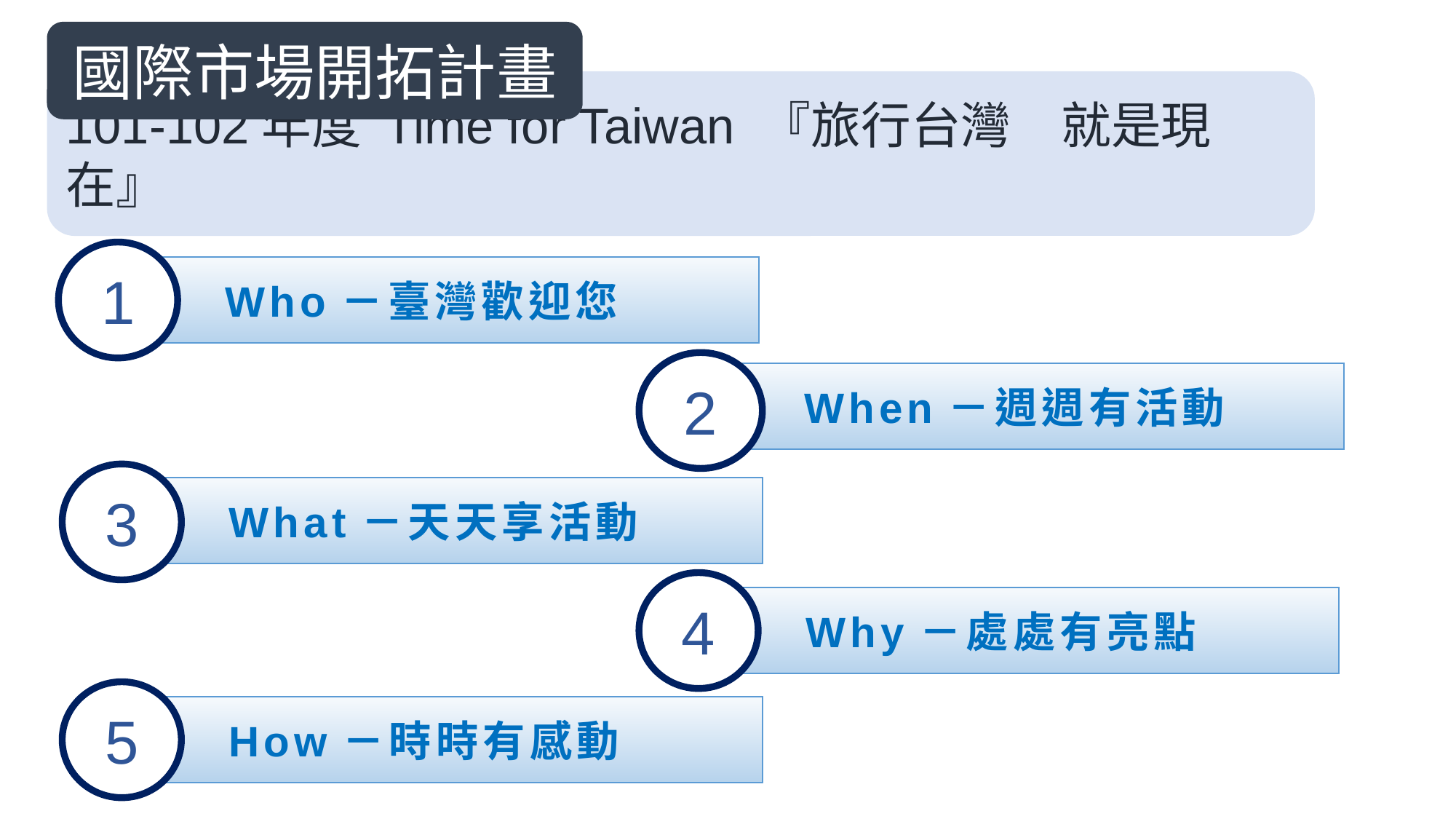

國際市場開拓計畫
101-102年度 Time for Taiwan 『旅行台灣　就是現在』
1
	Who－臺灣歡迎您
2
	When－週週有活動
3
	What－天天享活動
4
	Why－處處有亮點
5
	How－時時有感動